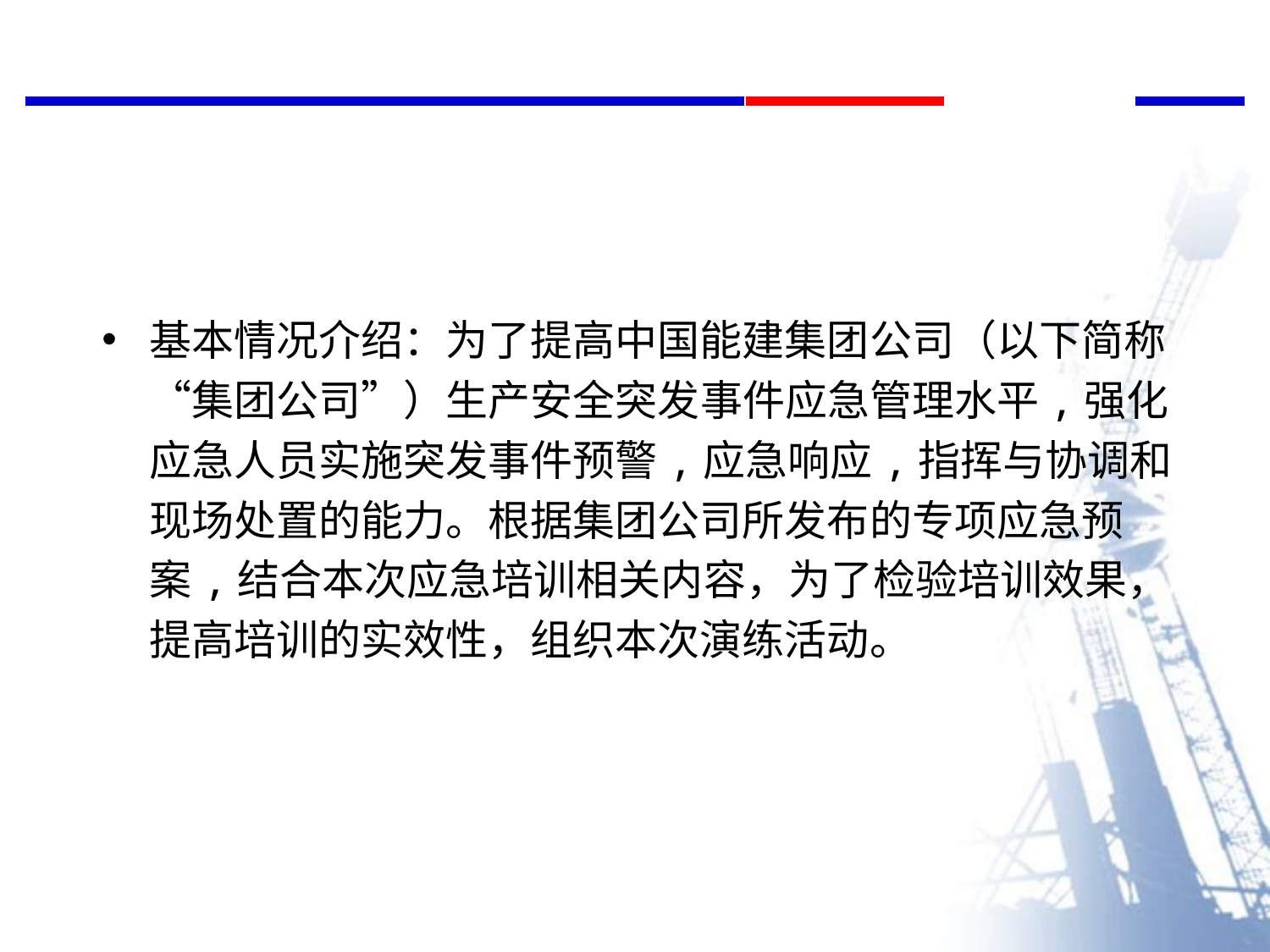

基本情况介绍：为了提高中国能建集团公司（以下简称“集团公司”）生产安全突发事件应急管理水平,强化应急人员实施突发事件预警,应急响应,指挥与协调和现场处置的能力。根据集团公司所发布的专项应急预案,结合本次应急培训相关内容，为了检验培训效果，提高培训的实效性，组织本次演练活动。